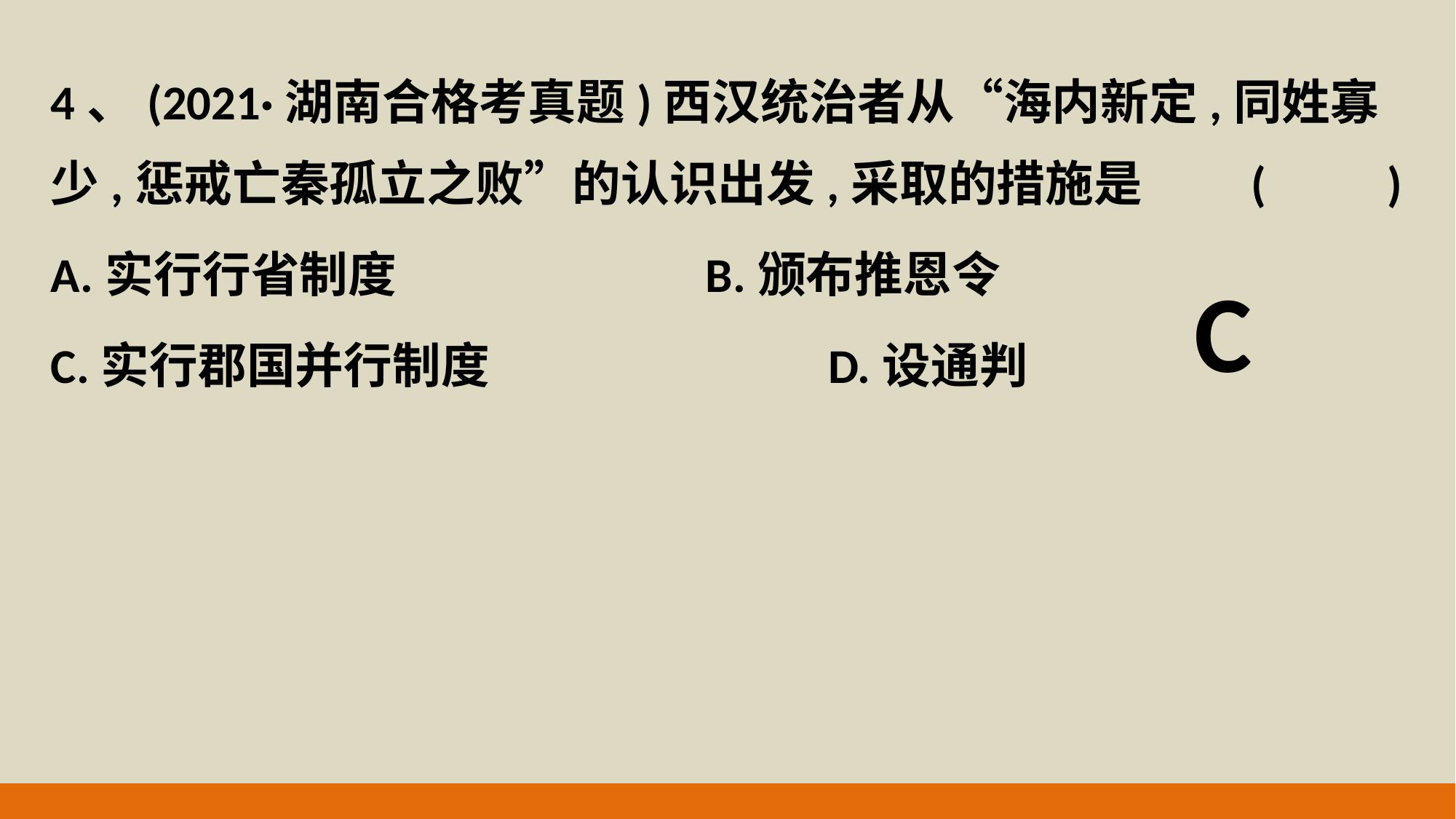

4、(2021·湖南合格考真题)西汉统治者从“海内新定,同姓寡少,惩戒亡秦孤立之败”的认识出发,采取的措施是	(　　)
A.实行行省制度 			B.颁布推恩令
C.实行郡国并行制度		          D.设通判
C